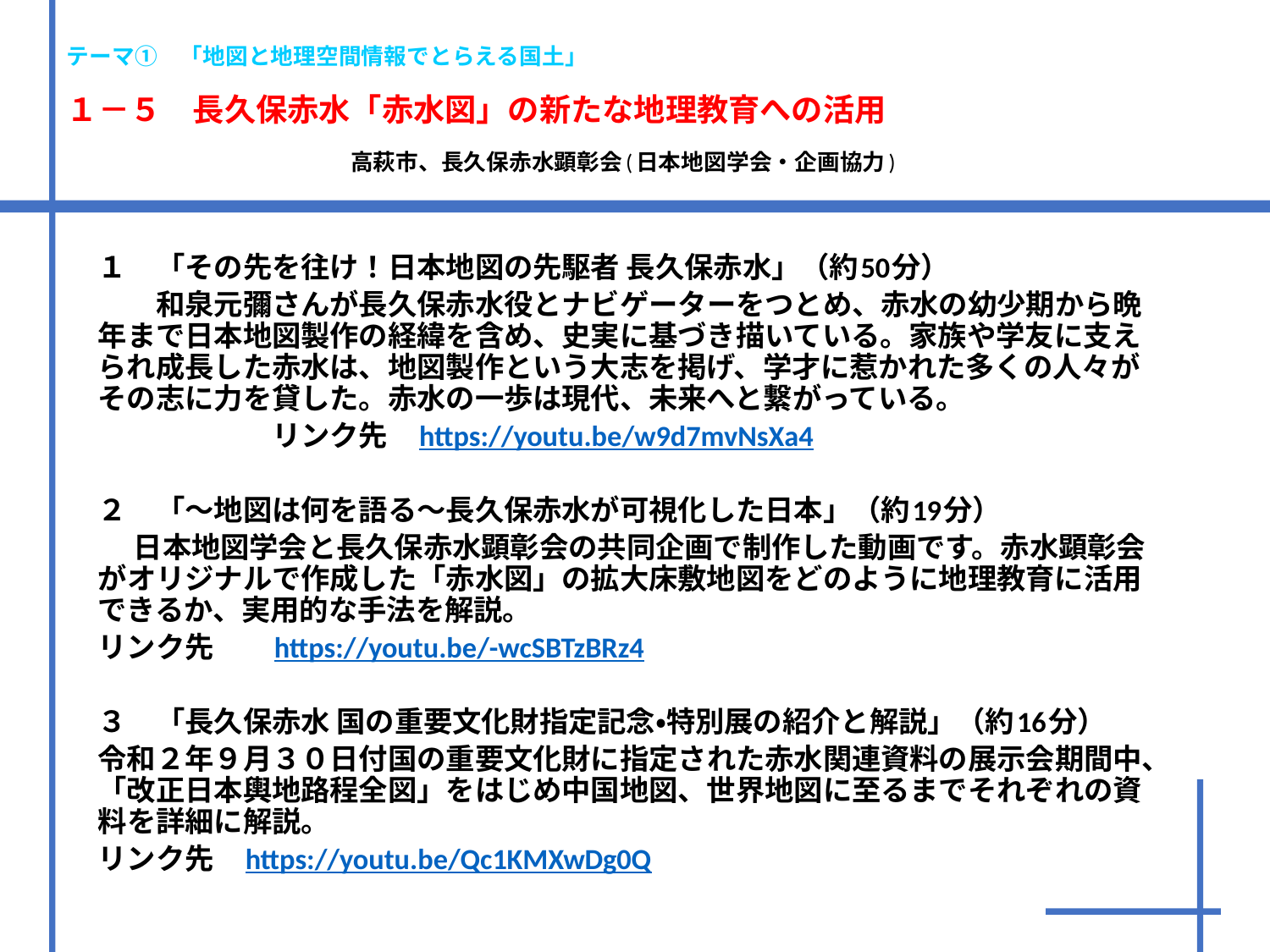

# テーマ①　「地図と地理空間情報でとらえる国土」 １－５　長久保赤水「赤水図」の新たな地理教育への活用 　　　　　　　　　高萩市、長久保赤水顕彰会(日本地図学会・企画協力)

１　「その先を往け！日本地図の先駆者 長久保赤水」（約50分）
　　和泉元彌さんが長久保赤水役とナビゲーターをつとめ、赤水の幼少期から晩年まで日本地図製作の経緯を含め、史実に基づき描いている。家族や学友に支えられ成長した赤水は、地図製作という大志を掲げ、学才に惹かれた多くの人々がその志に力を貸した。赤水の一歩は現代、未来へと繋がっている。
　　　　　　リンク先　https://youtu.be/w9d7mvNsXa4

２　「～地図は何を語る～長久保赤水が可視化した日本」（約19分）
　 日本地図学会と長久保赤水顕彰会の共同企画で制作した動画です。赤水顕彰会がオリジナルで作成した「赤水図」の拡大床敷地図をどのように地理教育に活用できるか、実用的な手法を解説。
リンク先　　https://youtu.be/-wcSBTzBRz4

３　「長久保赤水 国の重要文化財指定記念・特別展の紹介と解説」（約16分）
令和２年９月３０日付国の重要文化財に指定された赤水関連資料の展示会期間中、「改正日本輿地路程全図」をはじめ中国地図、世界地図に至るまでそれぞれの資料を詳細に解説。
リンク先　https://youtu.be/Qc1KMXwDg0Q